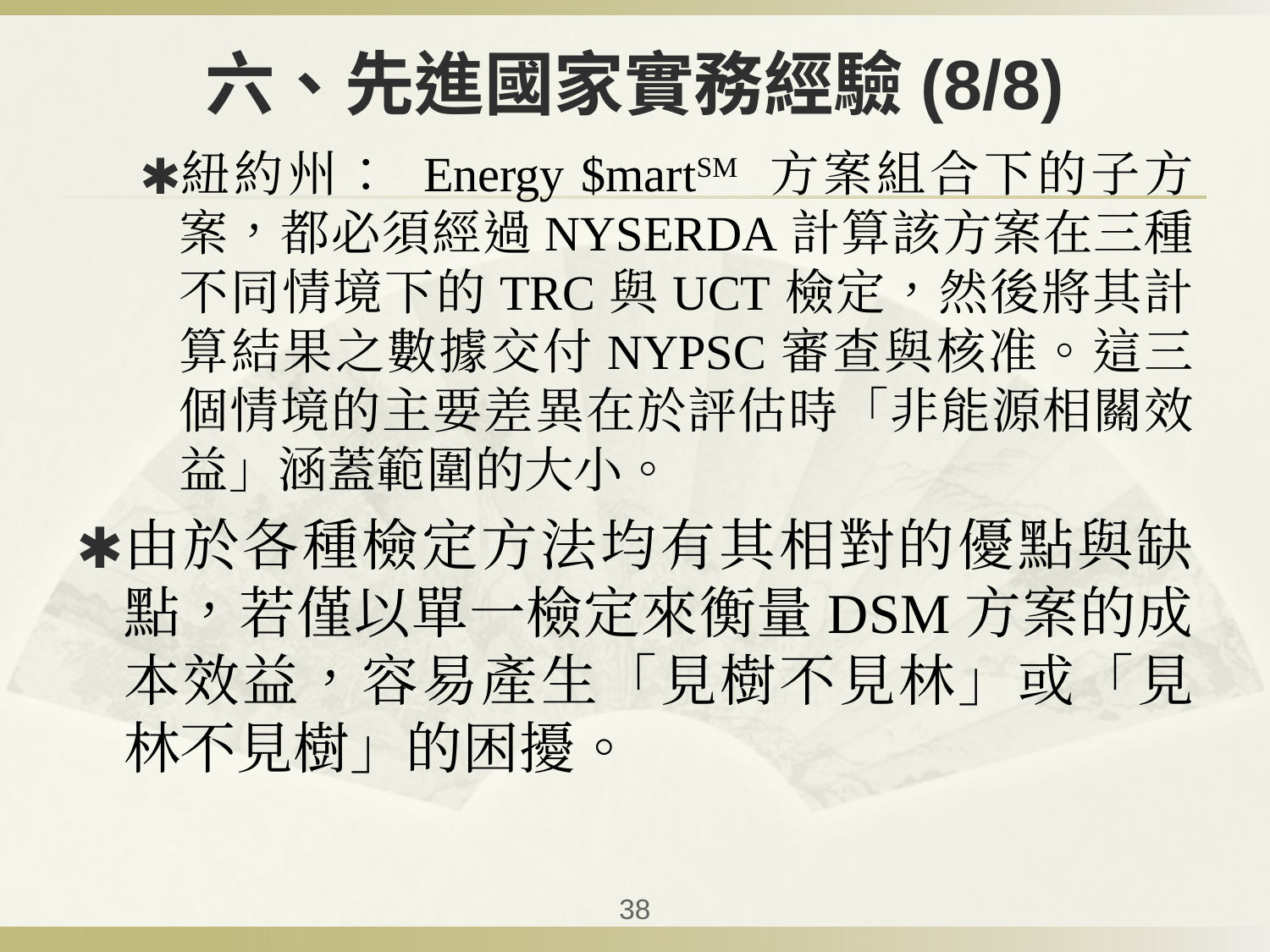

# 六、先進國家實務經驗(8/8)
紐約州： Energy $martSM 方案組合下的子方案，都必須經過NYSERDA計算該方案在三種不同情境下的TRC與UCT檢定，然後將其計算結果之數據交付NYPSC審查與核准。這三個情境的主要差異在於評估時「非能源相關效益」涵蓋範圍的大小。
由於各種檢定方法均有其相對的優點與缺點，若僅以單一檢定來衡量DSM方案的成本效益，容易產生「見樹不見林」或「見林不見樹」的困擾。

38